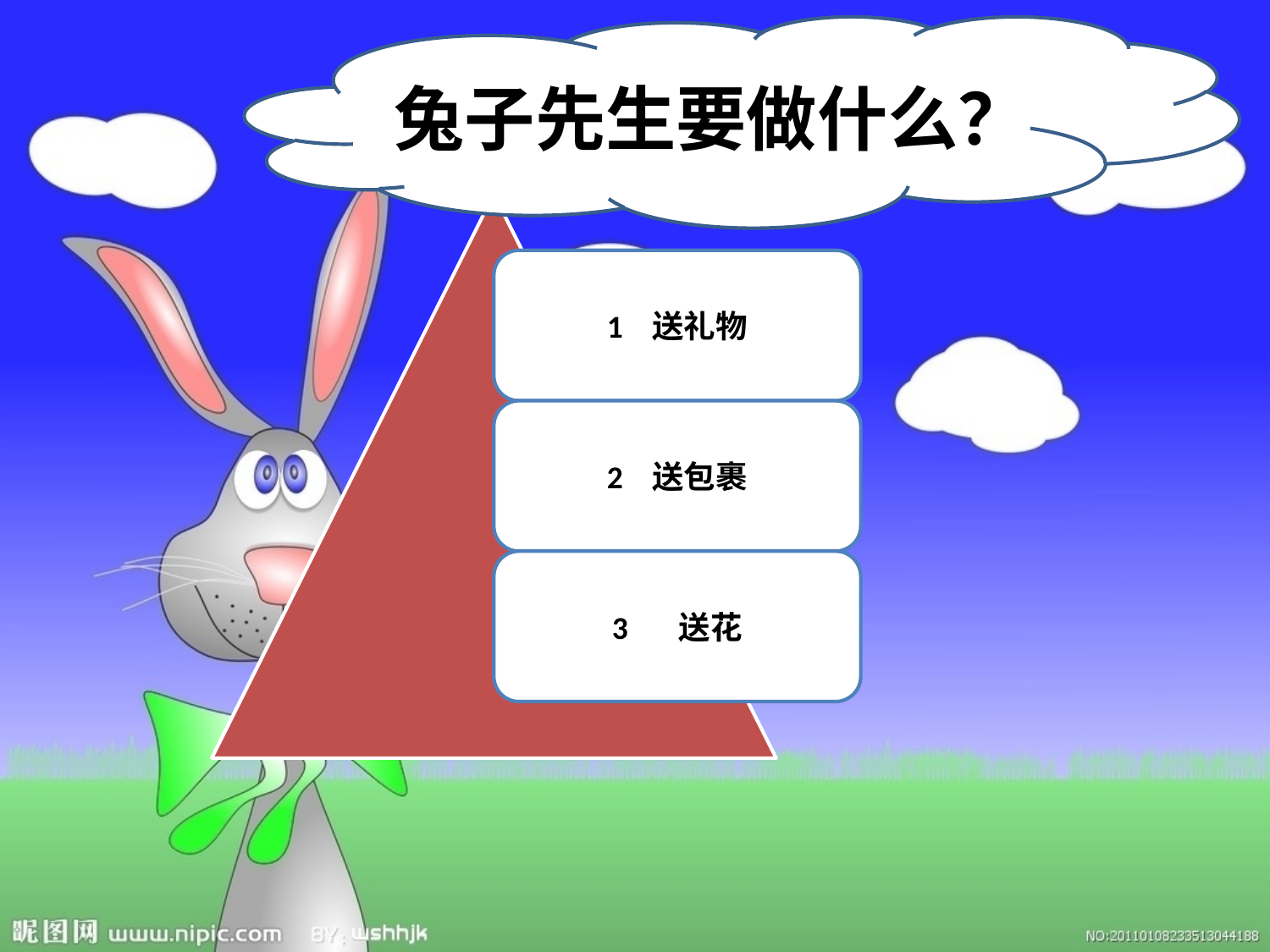

兔子先生要做什么？
1   送礼物
2   送包裹
3      送花